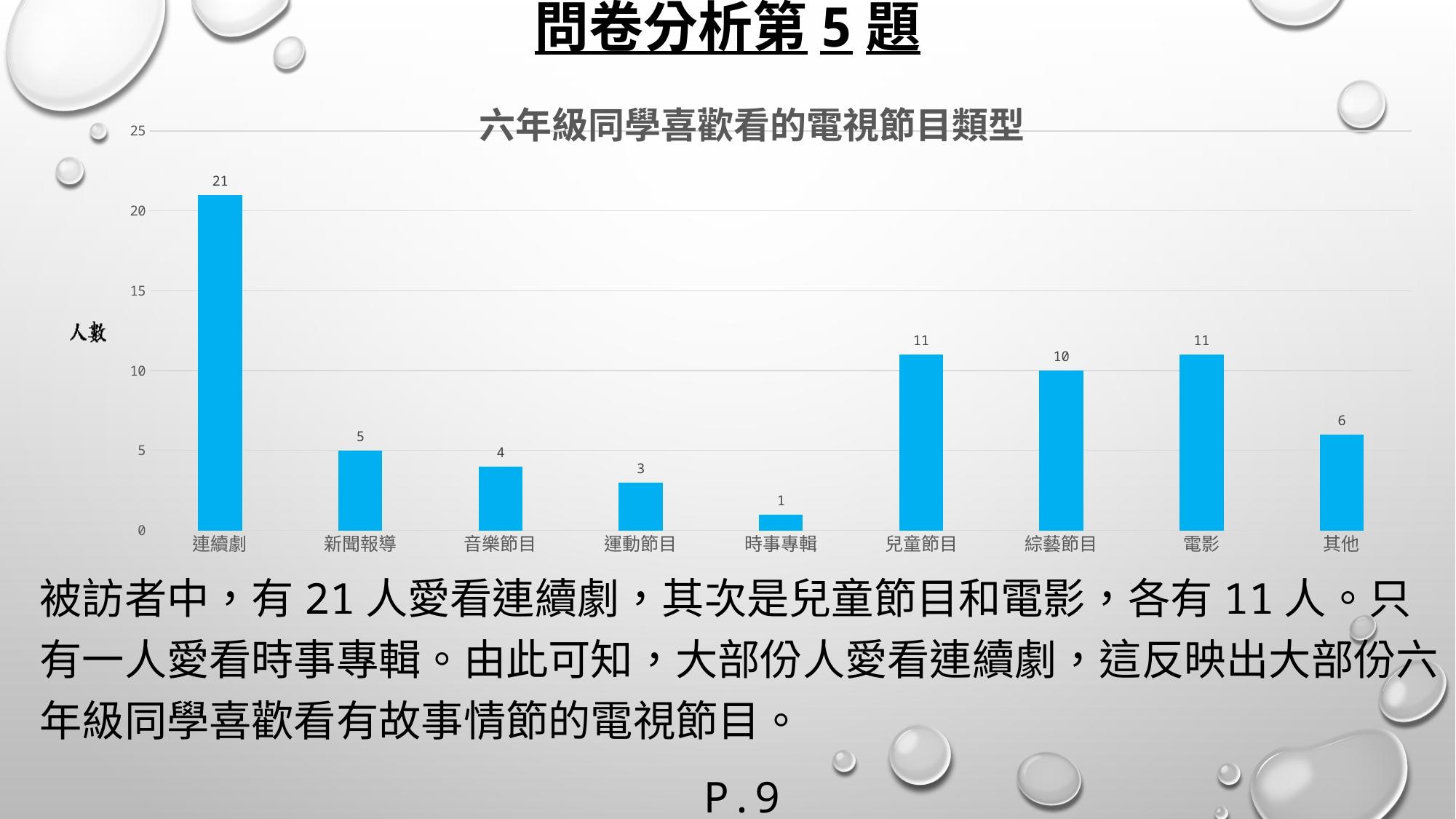

# 問卷分析第5題

### Chart: 六年級同學喜歡看的電視節目類型

| Category |  |
|---|---|
| 連續劇 | 21.0 |
| 新聞報導 | 5.0 |
| 音樂節目 | 4.0 |
| 運動節目 | 3.0 |
| 時事專輯 | 1.0 |
| 兒童節目 | 11.0 |
| 綜藝節目 | 10.0 |
| 電影 | 11.0 |
| 其他 | 6.0 |
被訪者中，有21人愛看連續劇，其次是兒童節目和電影，各有11人。只有一人愛看時事專輯。由此可知，大部份人愛看連續劇，這反映出大部份六年級同學喜歡看有故事情節的電視節目。
P.9